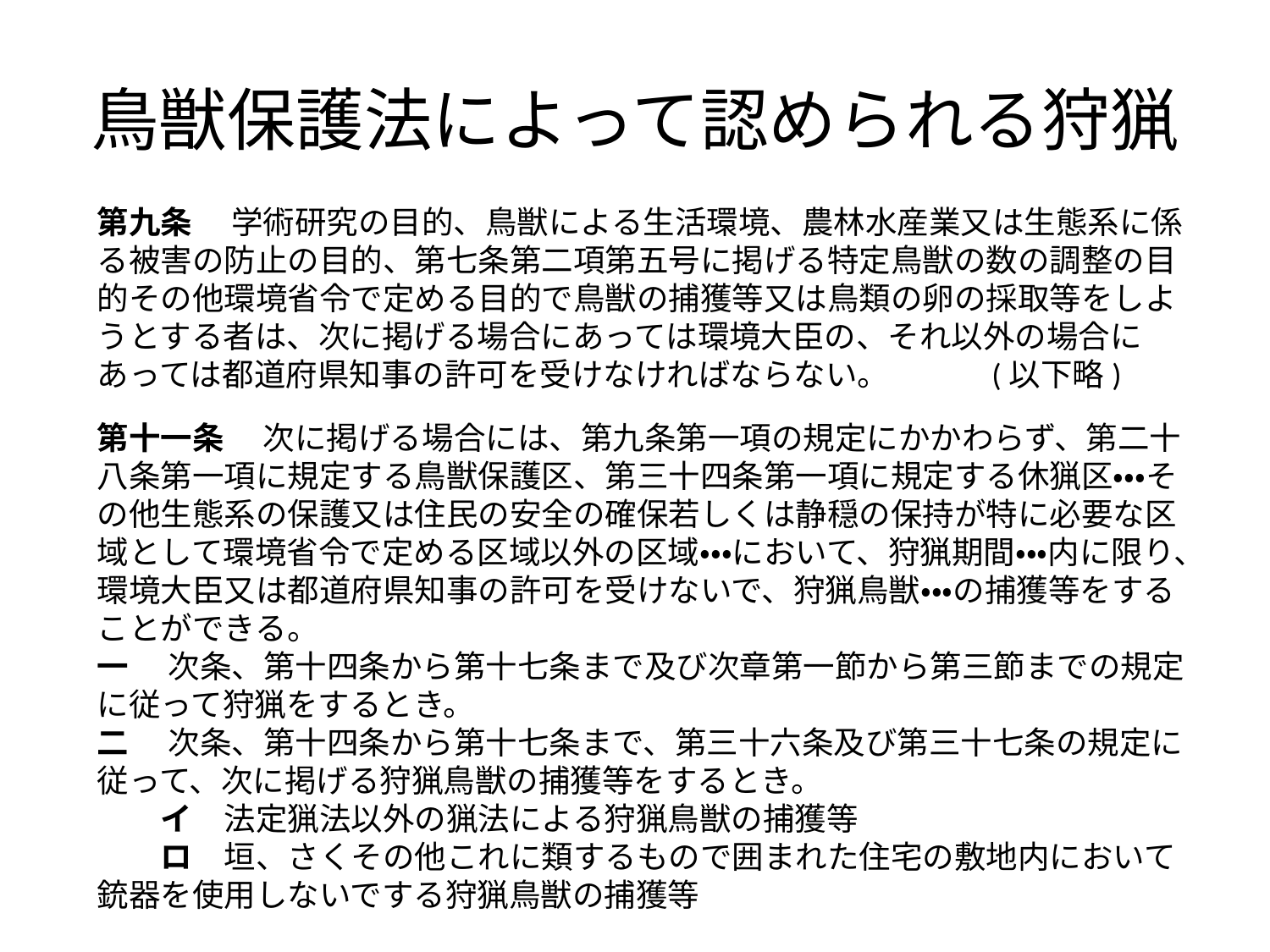

# 鳥獣保護法によって認められる狩猟
第九条 　学術研究の目的、鳥獣による生活環境、農林水産業又は生態系に係る被害の防止の目的、第七条第二項第五号に掲げる特定鳥獣の数の調整の目的その他環境省令で定める目的で鳥獣の捕獲等又は鳥類の卵の採取等をしようとする者は、次に掲げる場合にあっては環境大臣の、それ以外の場合にあっては都道府県知事の許可を受けなければならない。　　　(以下略)

第十一条 　次に掲げる場合には、第九条第一項の規定にかかわらず、第二十八条第一項に規定する鳥獣保護区、第三十四条第一項に規定する休猟区・・・その他生態系の保護又は住民の安全の確保若しくは静穏の保持が特に必要な区域として環境省令で定める区域以外の区域・・・において、狩猟期間・・・内に限り、環境大臣又は都道府県知事の許可を受けないで、狩猟鳥獣・・・の捕獲等をすることができる。
一 　次条、第十四条から第十七条まで及び次章第一節から第三節までの規定に従って狩猟をするとき。
二 　次条、第十四条から第十七条まで、第三十六条及び第三十七条の規定に従って、次に掲げる狩猟鳥獣の捕獲等をするとき。
　　イ　法定猟法以外の猟法による狩猟鳥獣の捕獲等
　　ロ　垣、さくその他これに類するもので囲まれた住宅の敷地内において銃器を使用しないでする狩猟鳥獣の捕獲等